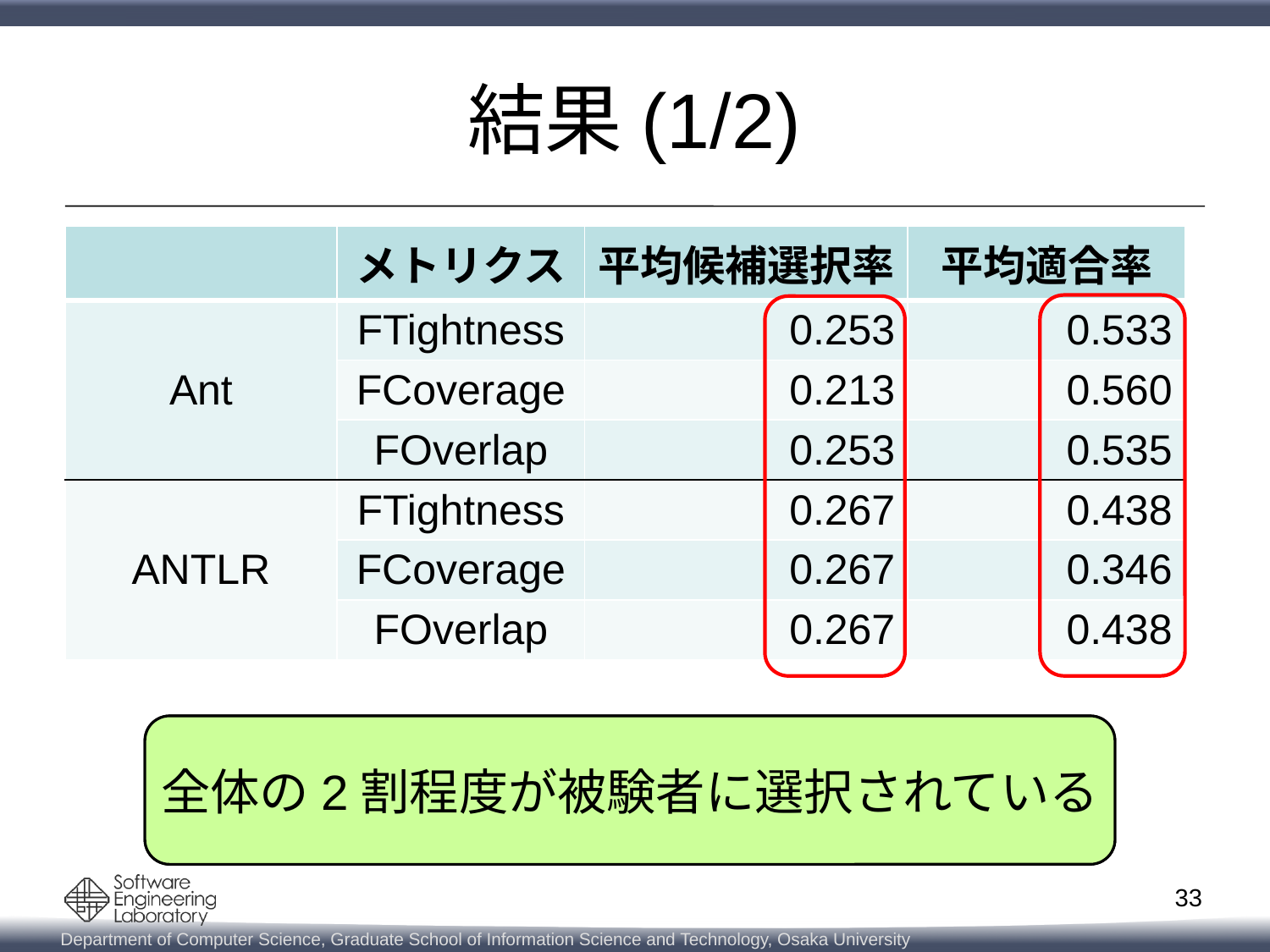

# 結果(1/2)
|  | メトリクス | 平均候補選択率 | 平均適合率 |
| --- | --- | --- | --- |
| Ant | FTightness | 0.253 | 0.533 |
|  | FCoverage | 0.213 | 0.560 |
|  | FOverlap | 0.253 | 0.535 |
| ANTLR | FTightness | 0.267 | 0.438 |
|  | FCoverage | 0.267 | 0.346 |
|  | FOverlap | 0.267 | 0.438 |

平均適合率の結果は
Ant で約0.5，ANTLR で約0.4
全体の2割程度が被験者に選択されている
33